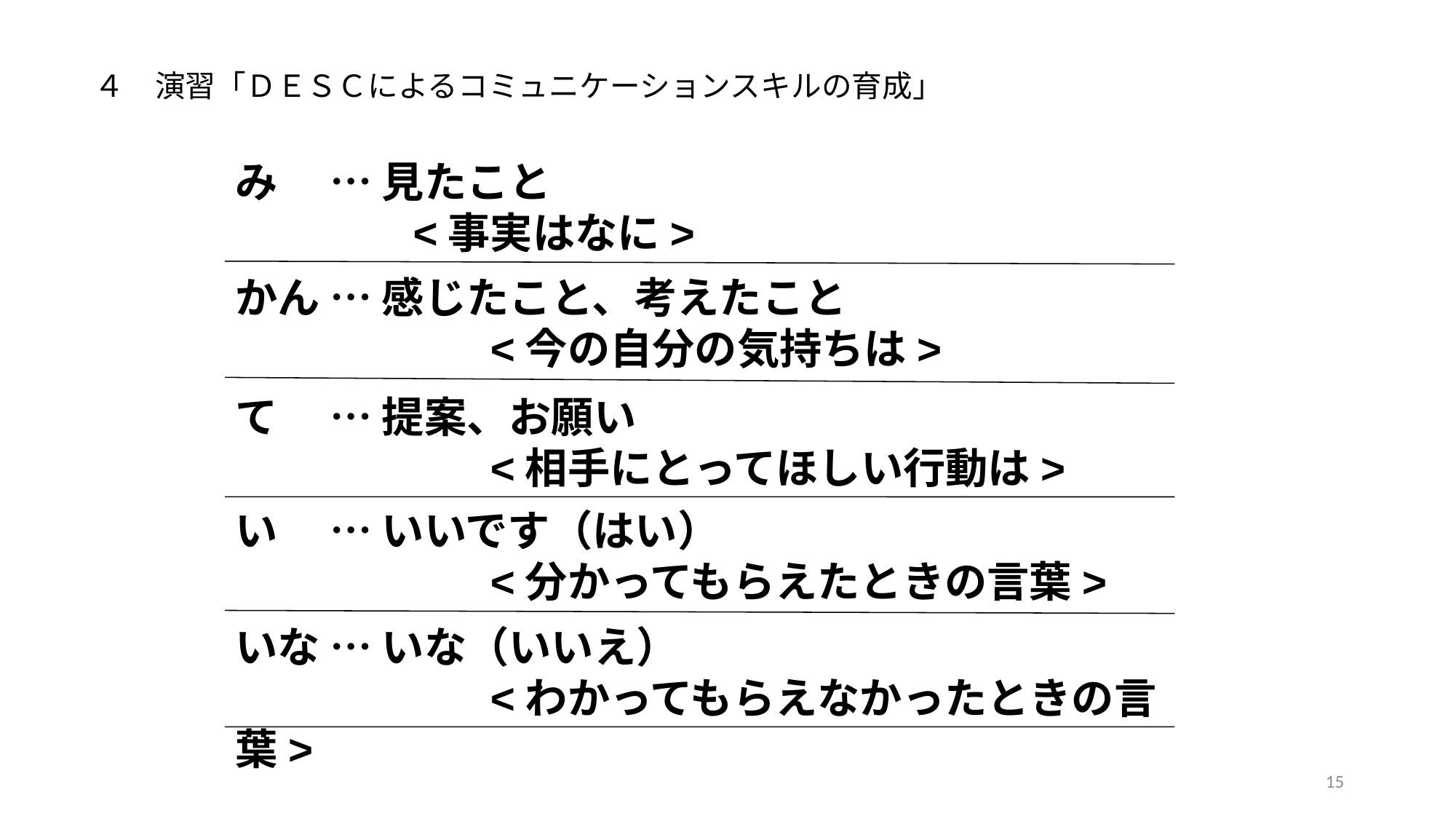

４　演習「ＤＥＳＣによるコミュニケーションスキルの育成」
み　 … 見たこと
               <事実はなに>

かん … 感じたこと、考えたこと
          <今の自分の気持ちは>

て　 … 提案、お願い
          <相手にとってほしい行動は>

い　 … いいです（はい）
          <分かってもらえたときの言葉>

いな … いな（いいえ）
          <わかってもらえなかったときの言葉>

15